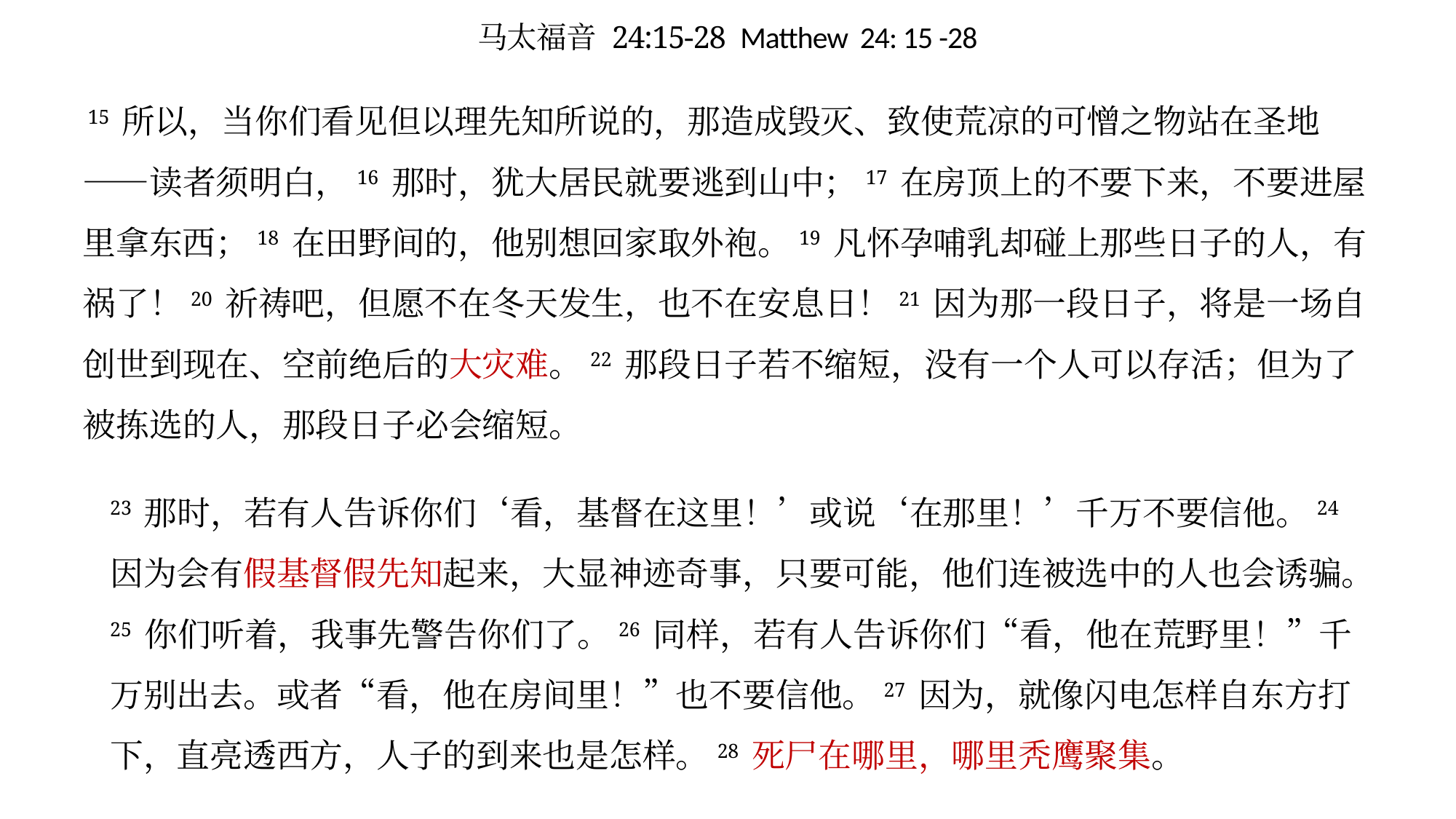

# 马太福音 24:15-28  Matthew  24: 15 -28
 15 所以，当你们看见但以理先知所说的，那造成毁灭、致使荒凉的可憎之物站在圣地——读者须明白，16 那时，犹大居民就要逃到山中；17 在房顶上的不要下来，不要进屋里拿东西；18 在田野间的，他别想回家取外袍。19 凡怀孕哺乳却碰上那些日子的人，有祸了！20 祈祷吧，但愿不在冬天发生，也不在安息日！21 因为那一段日子，将是一场自创世到现在、空前绝后的大灾难。22 那段日子若不缩短，没有一个人可以存活；但为了被拣选的人，那段日子必会缩短。
23 那时，若有人告诉你们‘看，基督在这里！’或说‘在那里！’千万不要信他。24因为会有假基督假先知起来，大显神迹奇事，只要可能，他们连被选中的人也会诱骗。25 你们听着，我事先警告你们了。26 同样，若有人告诉你们“看，他在荒野里！”千万别出去。或者“看，他在房间里！”也不要信他。27 因为，就像闪电怎样自东方打下，直亮透西方，人子的到来也是怎样。28 死尸在哪里，哪里秃鹰聚集。